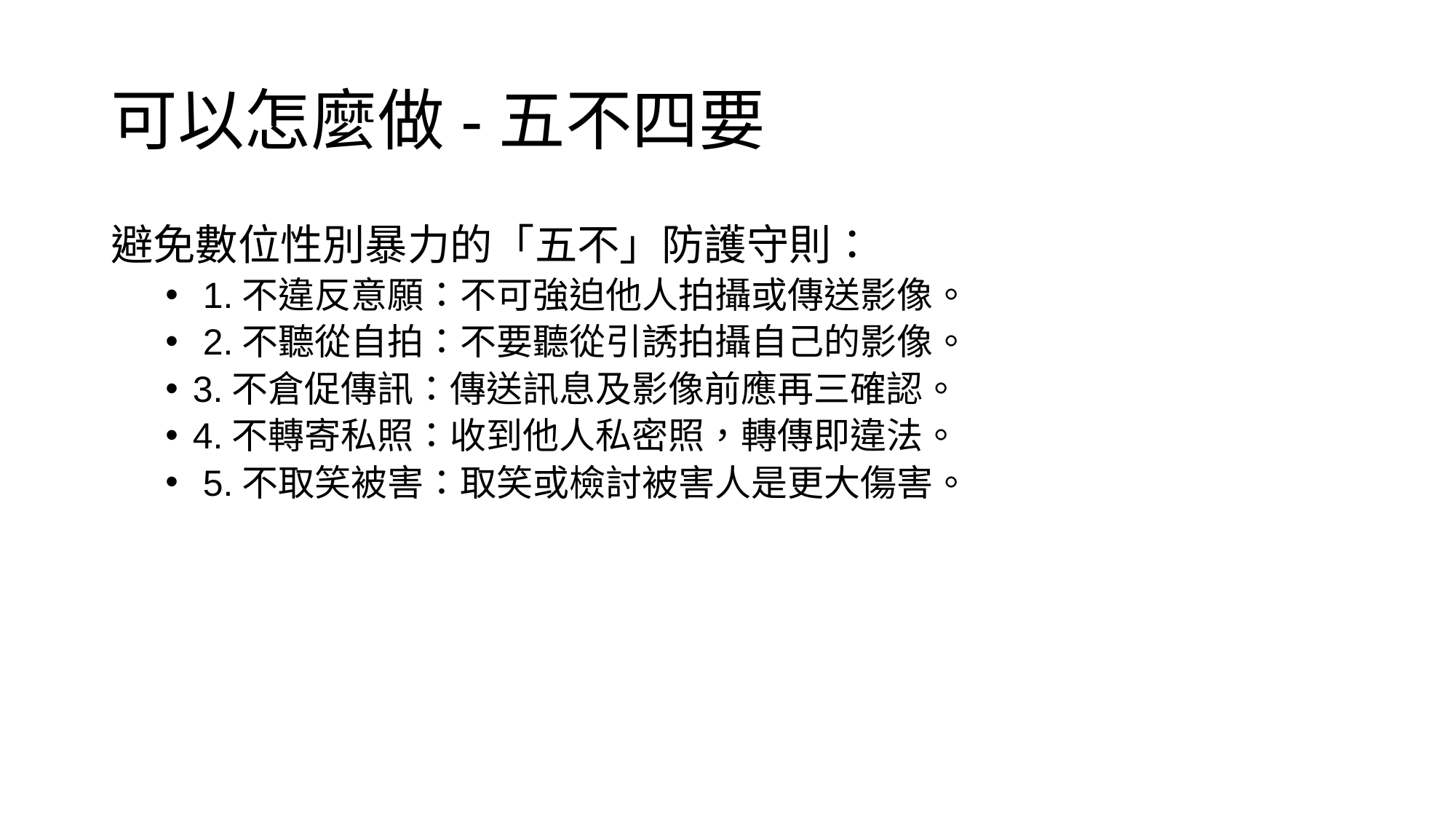

# 可以怎麼做-五不四要
避免數位性別暴力的「五不」防護守則：
 1.不違反意願：不可強迫他人拍攝或傳送影像。
 2.不聽從自拍：不要聽從引誘拍攝自己的影像。
3.不倉促傳訊：傳送訊息及影像前應再三確認。
4.不轉寄私照：收到他人私密照，轉傳即違法。
 5.不取笑被害：取笑或檢討被害人是更大傷害。